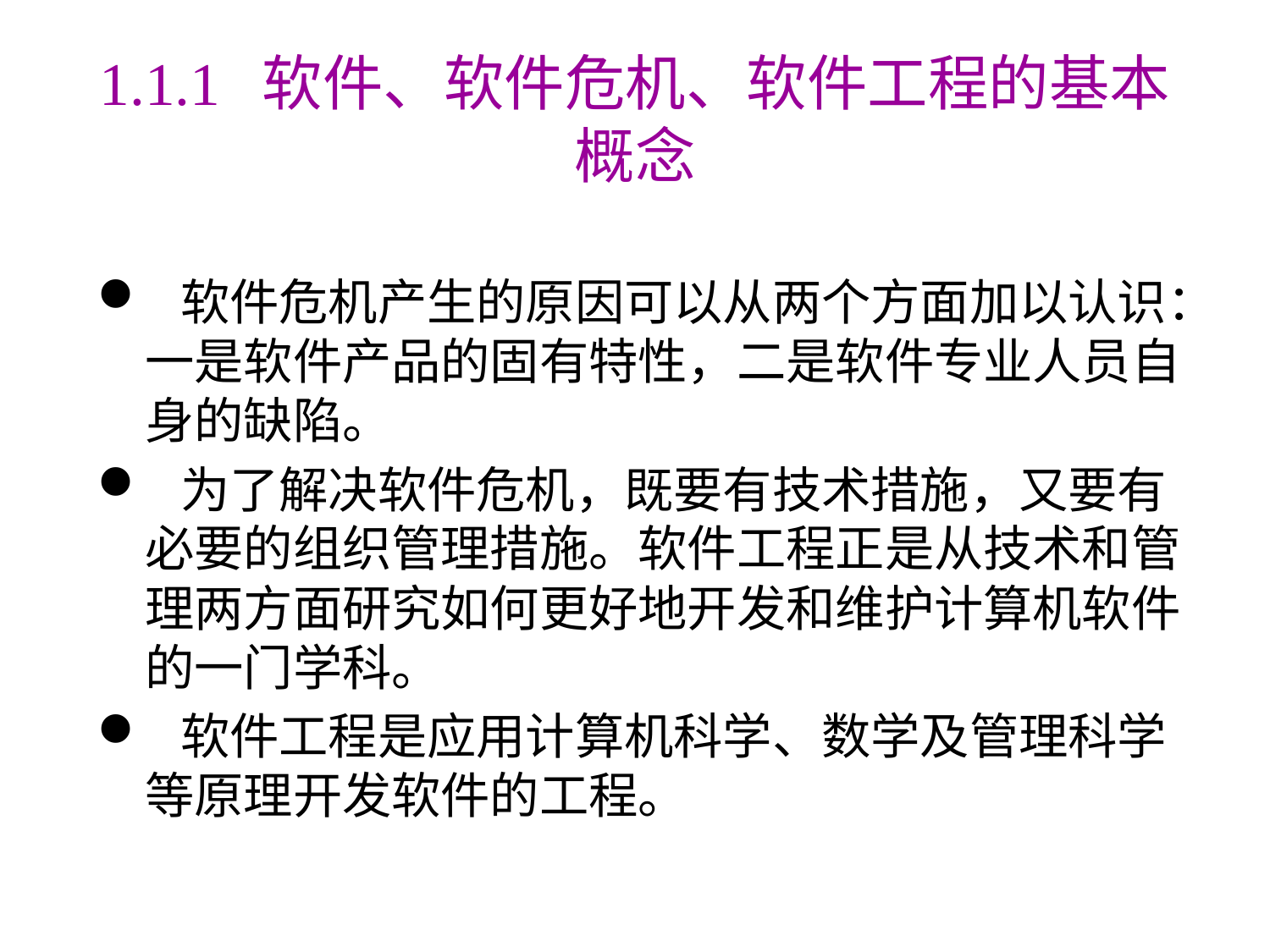

# 1.1.1  软件、软件危机、软件工程的基本概念
  软件危机产生的原因可以从两个方面加以认识：一是软件产品的固有特性，二是软件专业人员自身的缺陷。
  为了解决软件危机，既要有技术措施，又要有必要的组织管理措施。软件工程正是从技术和管理两方面研究如何更好地开发和维护计算机软件的一门学科。
  软件工程是应用计算机科学、数学及管理科学等原理开发软件的工程。